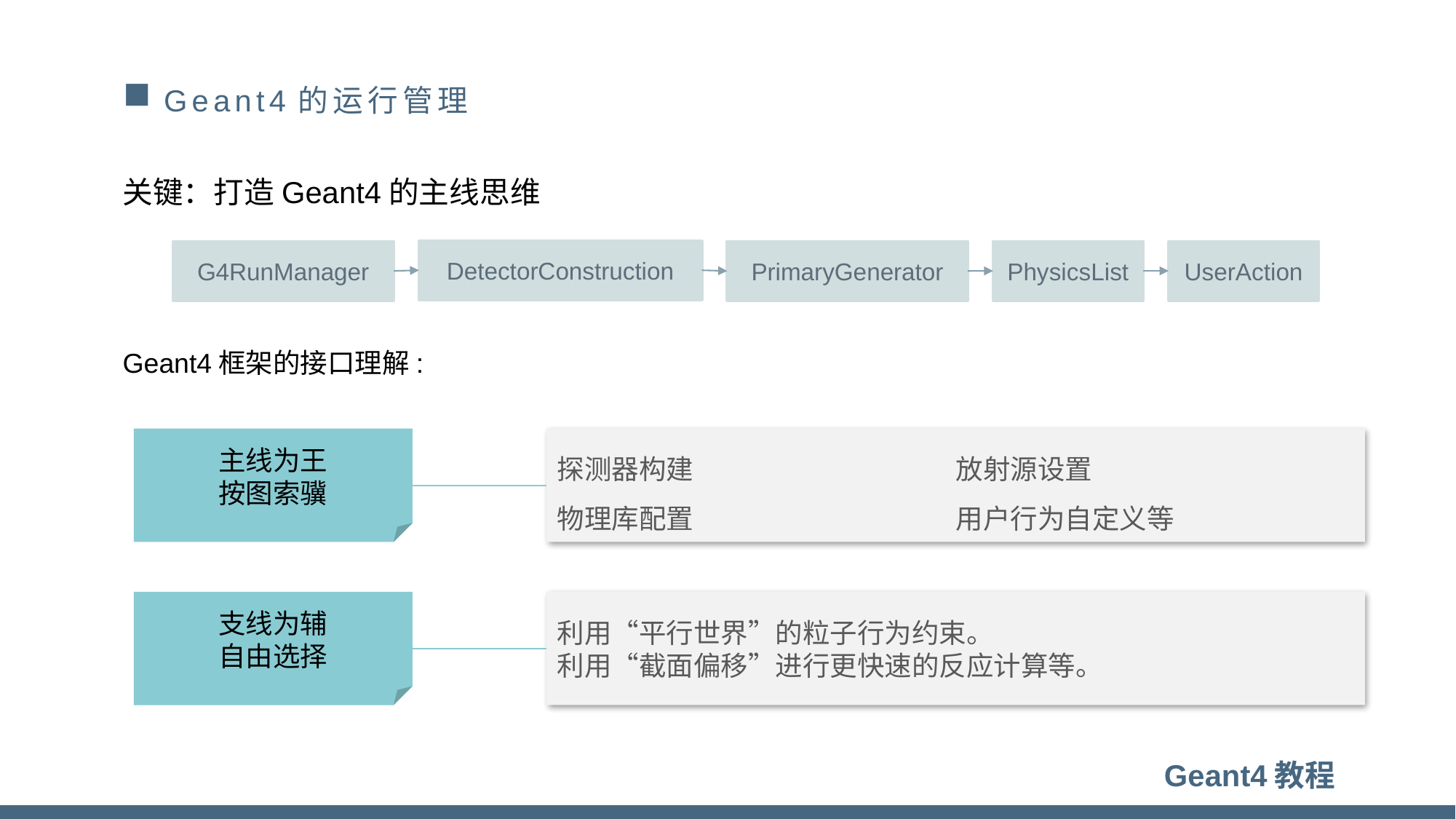

https://www.ypppt.com/
# Geant4的运行管理

关键：打造Geant4的主线思维
DetectorConstruction
G4RunManager
PhysicsList
UserAction
PrimaryGenerator
Geant4框架的接口理解:
主线为王
按图索骥
探测器构建
物理库配置
放射源设置
用户行为自定义等
支线为辅
自由选择
利用“平行世界”的粒子行为约束。
利用“截面偏移”进行更快速的反应计算等。